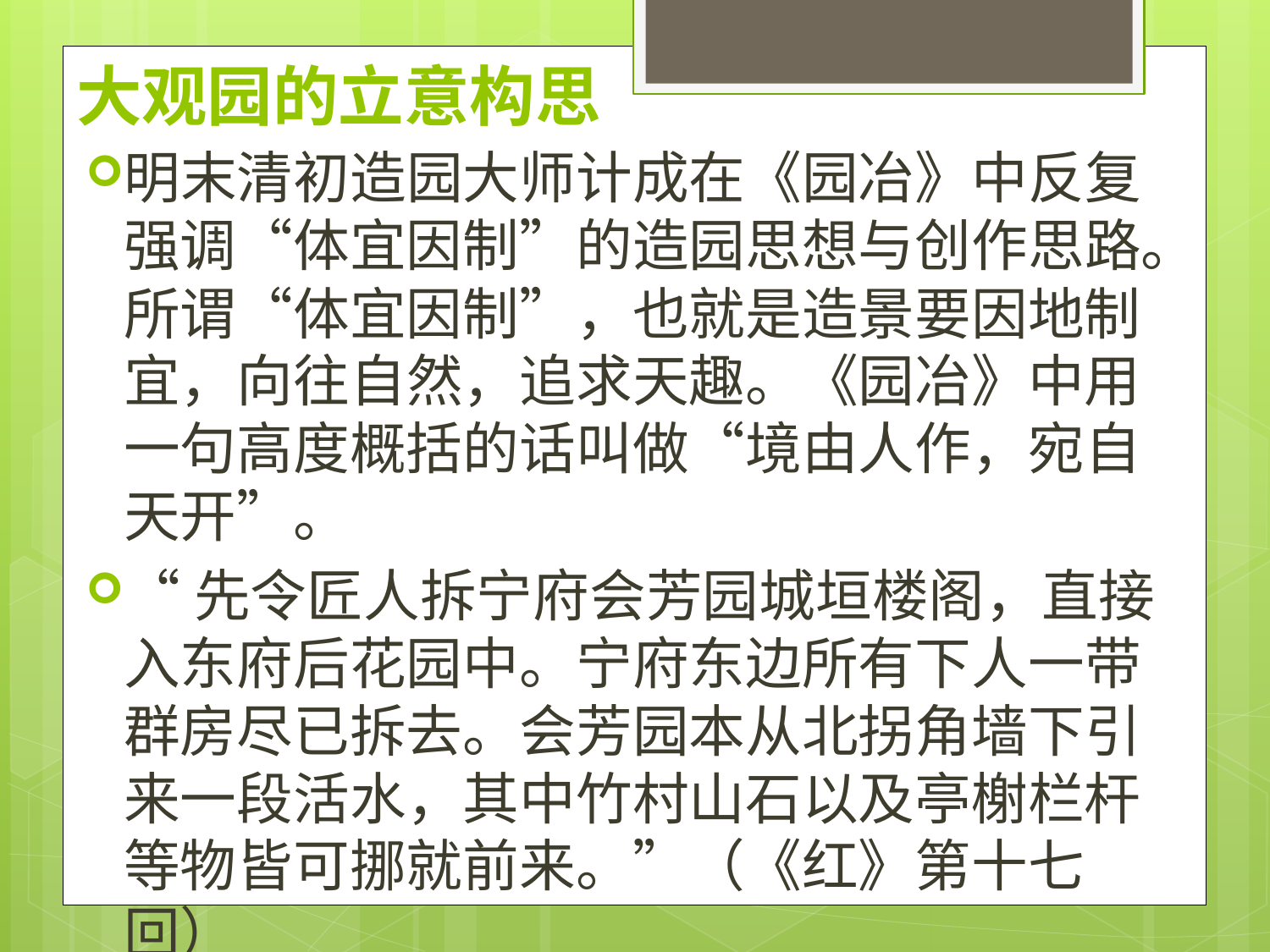

# 大观园的立意构思
明末清初造园大师计成在《园冶》中反复强调“体宜因制”的造园思想与创作思路。所谓“体宜因制”，也就是造景要因地制宜，向往自然，追求天趣。《园冶》中用一句高度概括的话叫做“境由人作，宛自天开”。
“先令匠人拆宁府会芳园城垣楼阁，直接入东府后花园中。宁府东边所有下人一带群房尽已拆去。会芳园本从北拐角墙下引来一段活水，其中竹村山石以及亭榭栏杆等物皆可挪就前来。”（《红》第十七回）